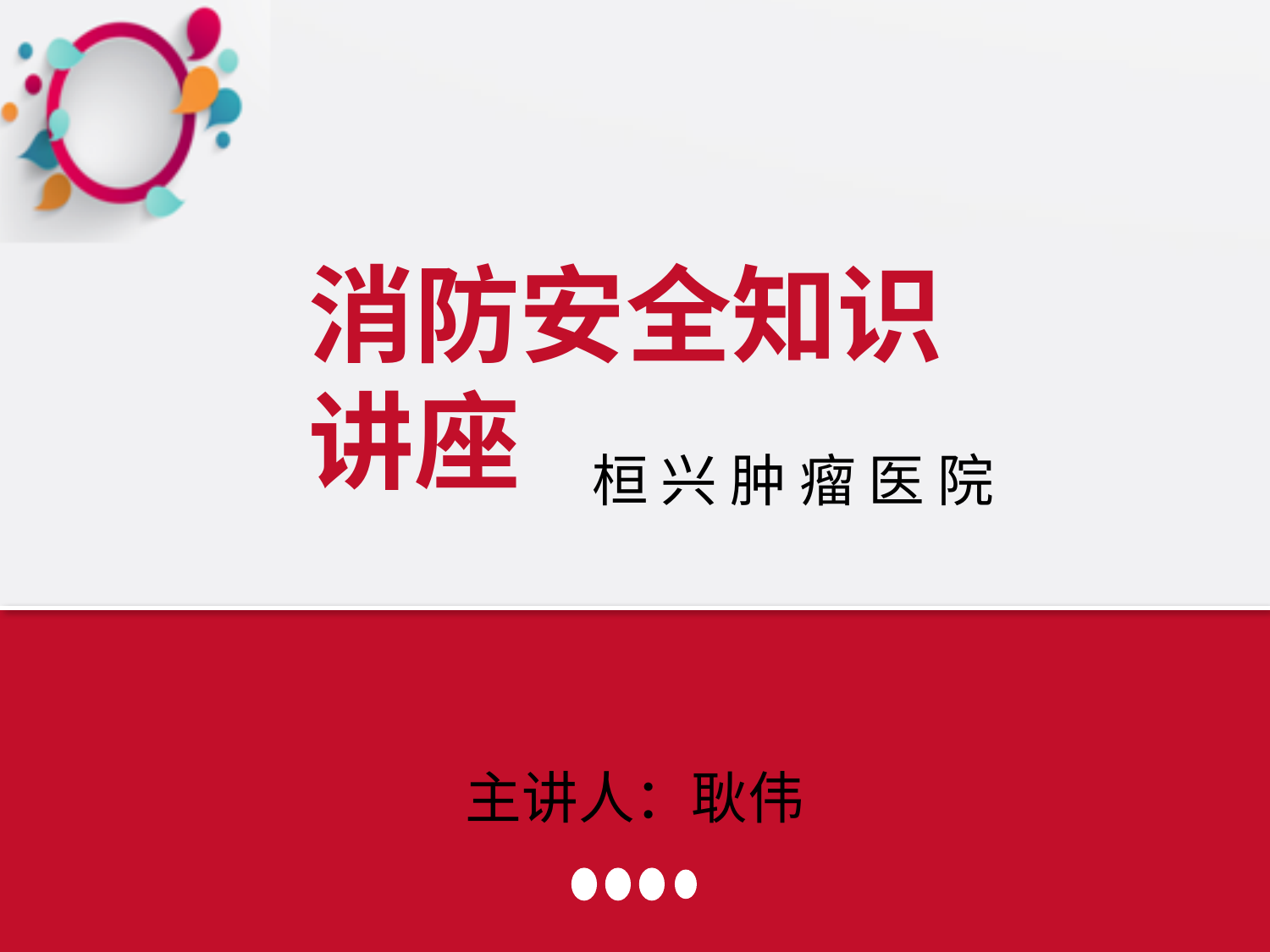

# 桓 兴 肿 瘤 医 院
主讲人：耿伟